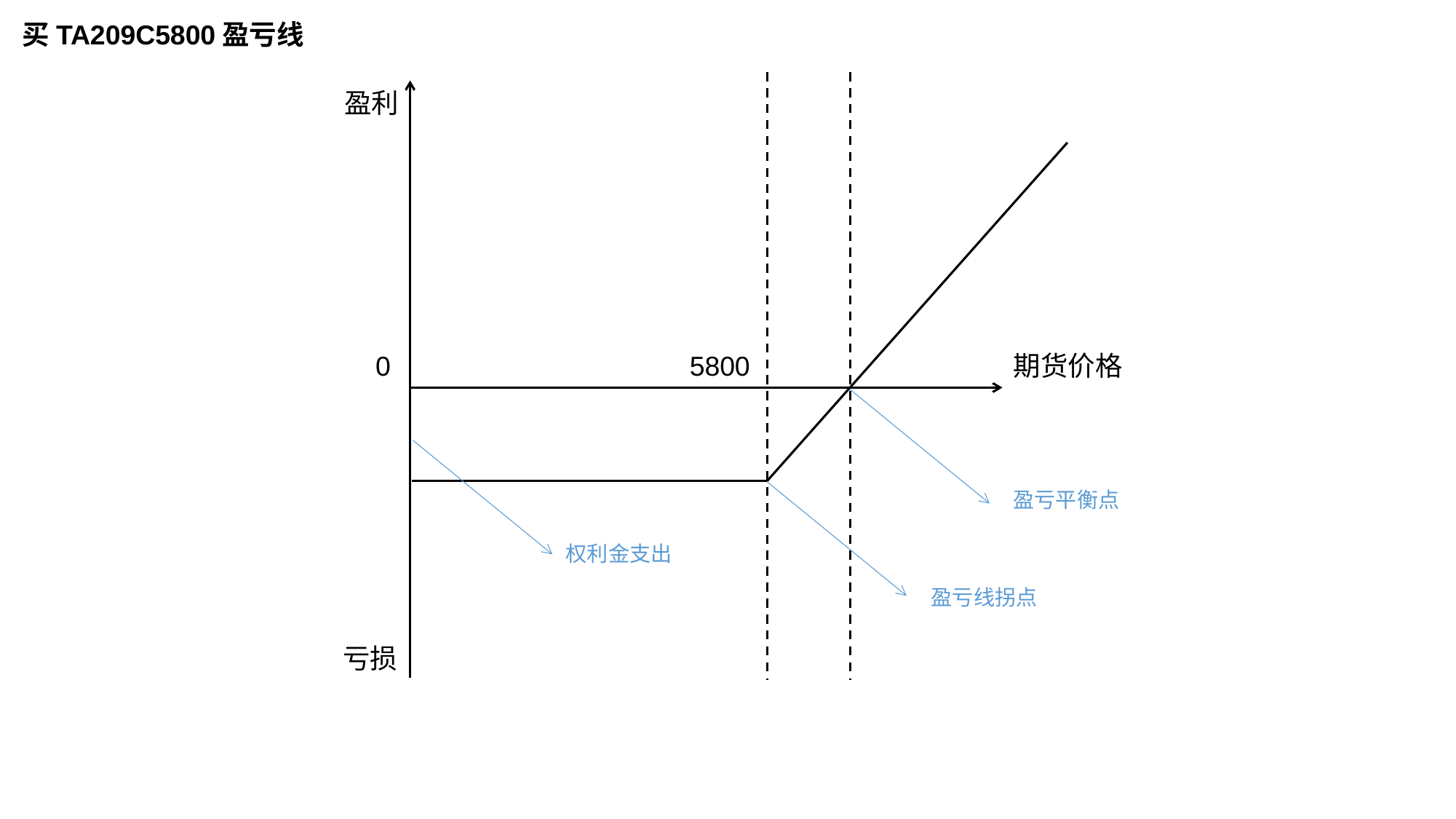

买TA209C5800盈亏线
盈利
0
5800
期货价格
盈亏平衡点
权利金支出
盈亏线拐点
亏损